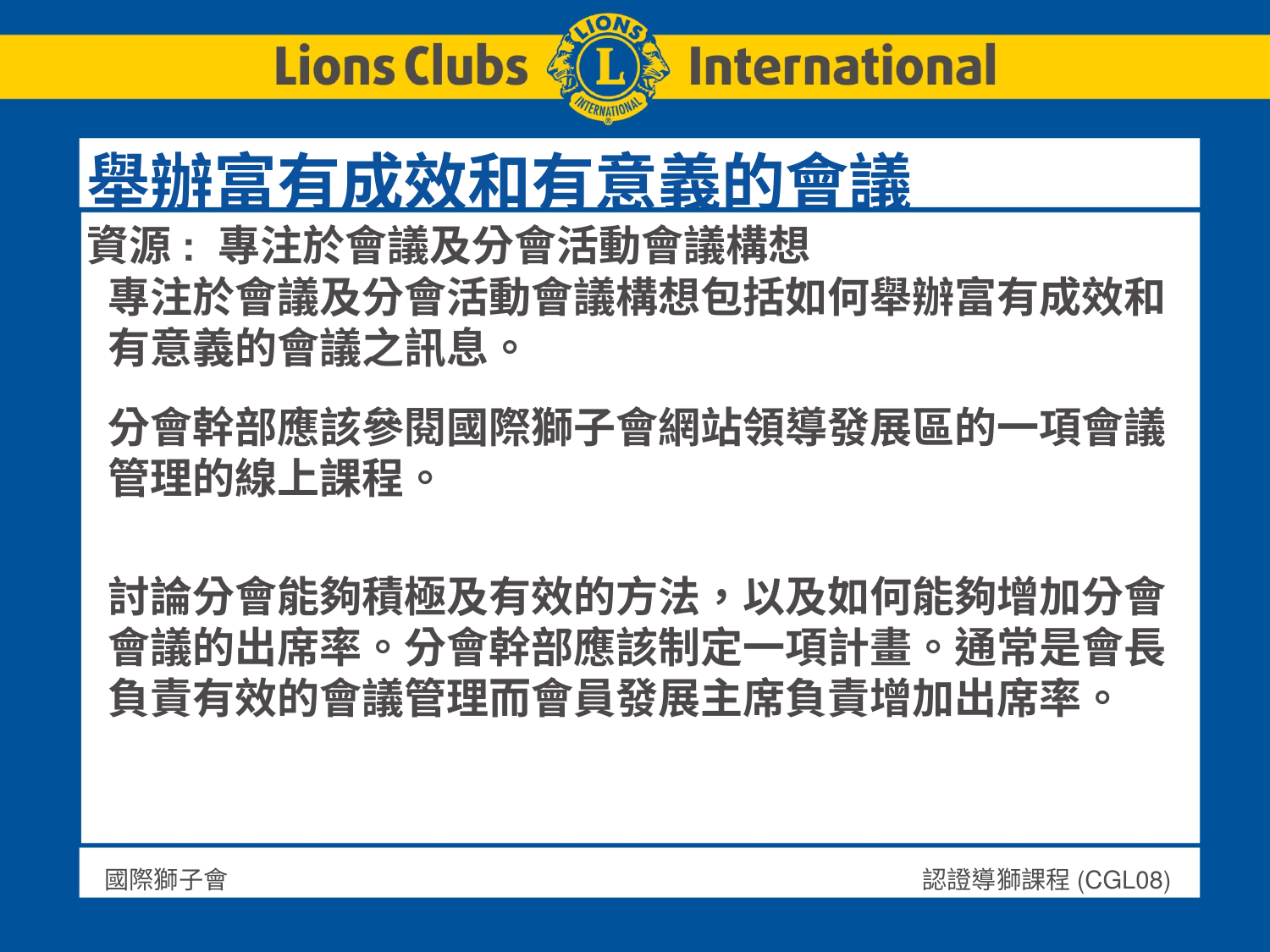

# 舉辦富有成效和有意義的會議 資源: 專注於會議及分會活動會議構想
專注於會議及分會活動會議構想包括如何舉辦富有成效和有意義的會議之訊息。

分會幹部應該參閱國際獅子會網站領導發展區的一項會議管理的線上課程。

討論分會能夠積極及有效的方法，以及如何能夠增加分會會議的出席率。分會幹部應該制定一項計畫。通常是會長負責有效的會議管理而會員發展主席負責增加出席率。